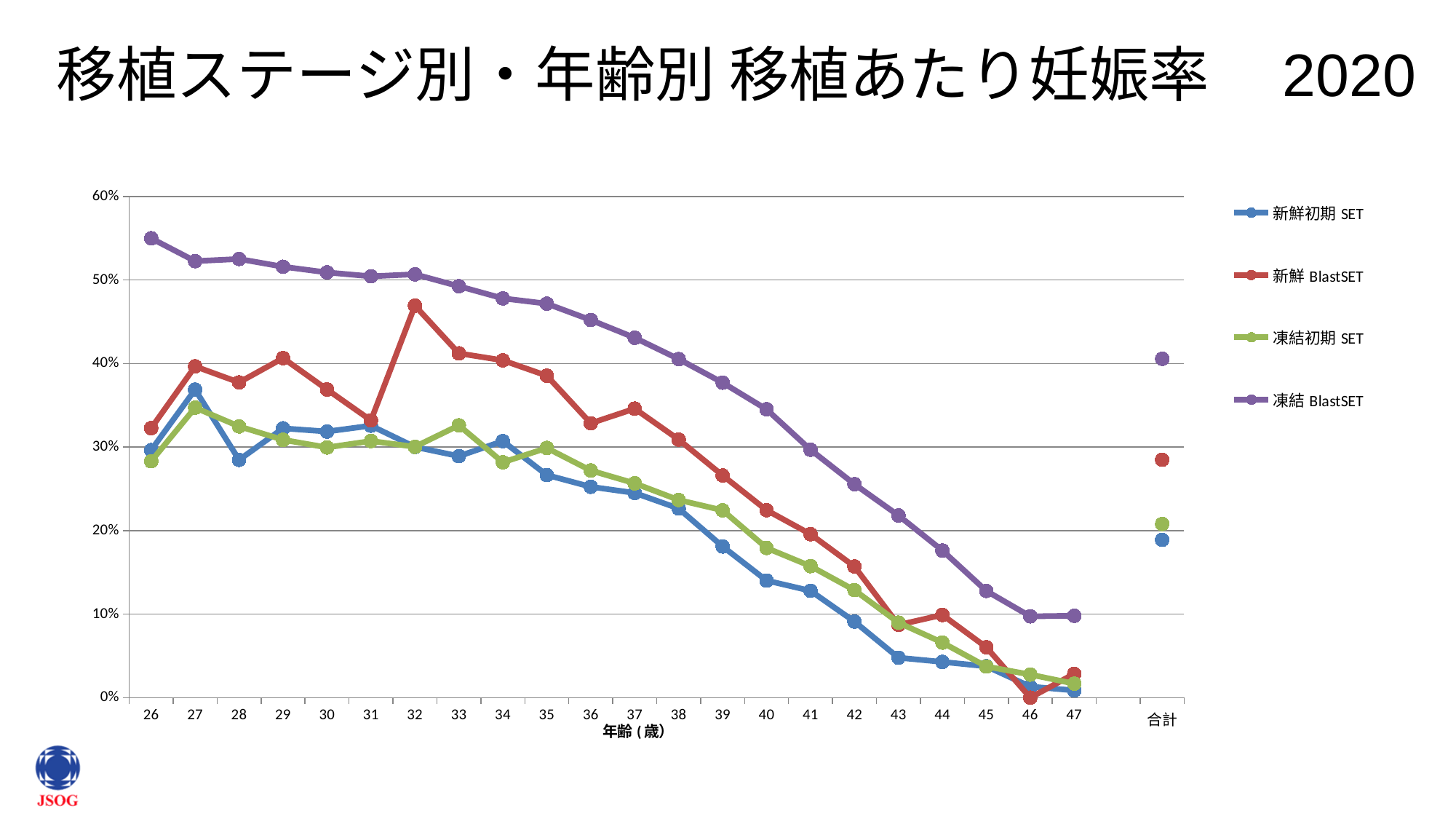

# 移植ステージ別・年齢別 移植あたり妊娠率　2020

### Chart

| Category | 新鮮初期SET | 新鮮BlastSET | 凍結初期SET | 凍結BlastSET |
|---|---|---|---|---|
| 26 | 0.2962962962962963 | 0.3225806451612903 | 0.2830188679245283 | 0.549929676511955 |
| 27 | 0.36875 | 0.39655172413793105 | 0.3471698113207547 | 0.5225893459204316 |
| 28 | 0.2846441947565543 | 0.37735849056603776 | 0.3247058823529412 | 0.5251711639146194 |
| 29 | 0.3224043715846995 | 0.4065040650406504 | 0.30866141732283464 | 0.5158709677419355 |
| 30 | 0.31860036832412525 | 0.36893203883495146 | 0.2995169082125604 | 0.5090737240075615 |
| 31 | 0.3256150506512301 | 0.3319327731092437 | 0.30720720720720723 | 0.504420731707317 |
| 32 | 0.30012610340479196 | 0.46923076923076923 | 0.3003120124804992 | 0.5068205666316894 |
| 33 | 0.2890946502057613 | 0.41214057507987223 | 0.32597864768683277 | 0.49251021334543804 |
| 34 | 0.3070934256055363 | 0.4037940379403794 | 0.28173190984578883 | 0.47797508093789853 |
| 35 | 0.26650755767700873 | 0.3854166666666667 | 0.29891022314478466 | 0.47162114224902446 |
| 36 | 0.25243506493506496 | 0.3284671532846715 | 0.2719255267025968 | 0.452078032230704 |
| 37 | 0.24508320726172467 | 0.34598214285714285 | 0.25657298277425206 | 0.43081679979386756 |
| 38 | 0.22645578720345075 | 0.3089770354906054 | 0.2366510038445109 | 0.40528708536790703 |
| 39 | 0.1809872029250457 | 0.266 | 0.22430278884462151 | 0.37708055925432754 |
| 40 | 0.14024787997390736 | 0.22448979591836735 | 0.17924893534649633 | 0.345169946332737 |
| 41 | 0.1279290690310323 | 0.19574468085106383 | 0.15747432483834156 | 0.29679715302491105 |
| 42 | 0.09107922645040549 | 0.15704387990762125 | 0.12874128741287413 | 0.25555555555555554 |
| 43 | 0.04781533388293487 | 0.08709677419354839 | 0.0898021308980213 | 0.2181456714259895 |
| 44 | 0.0427807486631016 | 0.09900990099009901 | 0.06593406593406594 | 0.17617349970291146 |
| 45 | 0.037552155771905425 | 0.0603448275862069 | 0.0372848948374761 | 0.12779552715654952 |
| 46 | 0.013227513227513227 | 0.0 | 0.027597402597402596 | 0.09734513274336283 |
| 47 | 0.008658008658008658 | 0.02857142857142857 | 0.01675977653631285 | 0.09798994974874371 |
|  | None | None | None | None |
| 合計 | 0.18891452697726938 | 0.28475299524043984 | 0.20797088037510025 | 0.4056108646250406 |